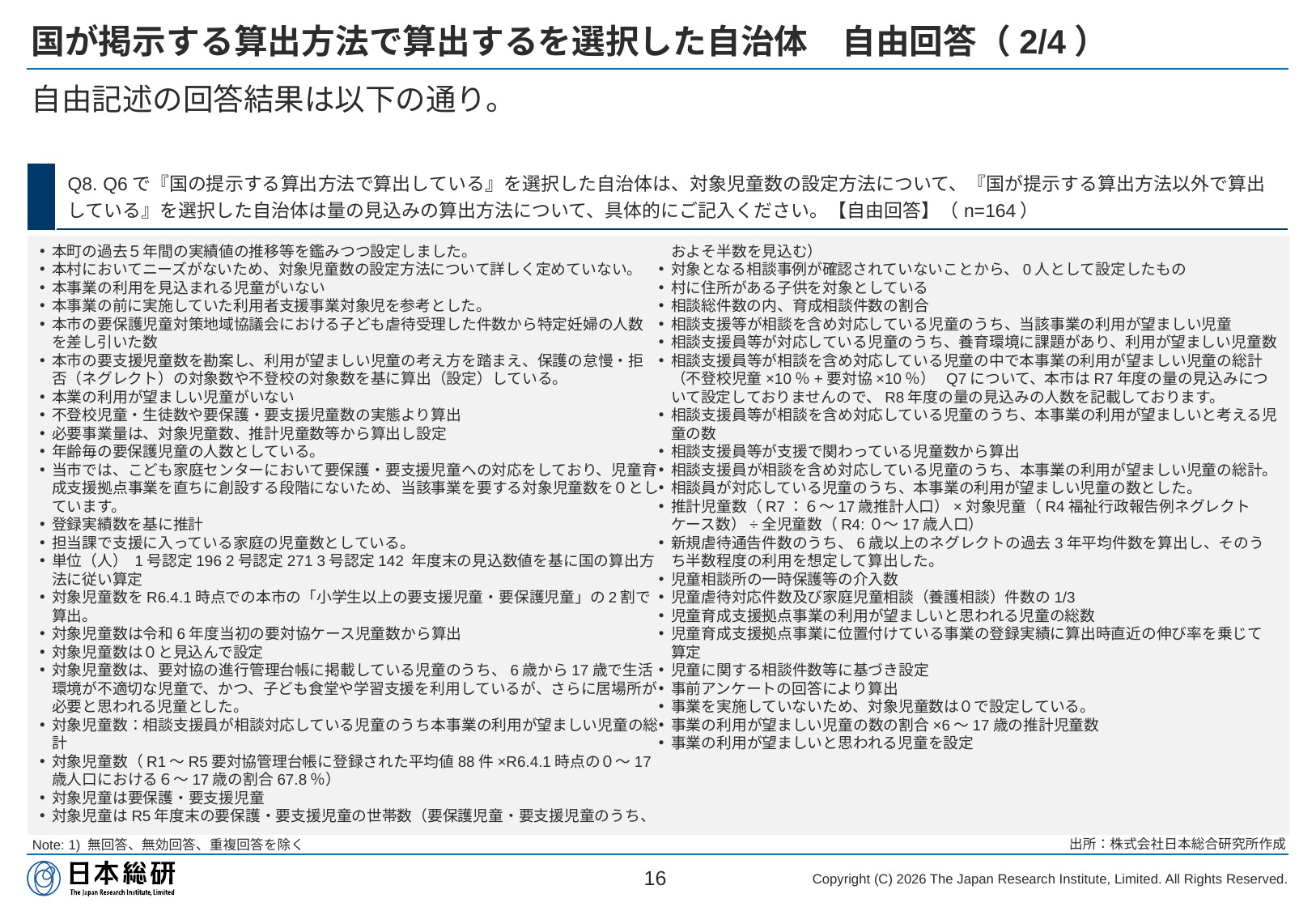

# 国が掲示する算出方法で算出するを選択した自治体　自由回答（2/4）
自由記述の回答結果は以下の通り。
|  | Q8. Q6で『国の提示する算出方法で算出している』を選択した自治体は、対象児童数の設定方法について、『国が提示する算出方法以外で算出している』を選択した自治体は量の見込みの算出方法について、具体的にご記入ください。【自由回答】（n=164） |
| --- | --- |
本町の過去５年間の実績値の推移等を鑑みつつ設定しました。
本村においてニーズがないため、対象児童数の設定方法について詳しく定めていない。
本事業の利用を見込まれる児童がいない
本事業の前に実施していた利用者支援事業対象児を参考とした。
本市の要保護児童対策地域協議会における子ども虐待受理した件数から特定妊婦の人数を差し引いた数
本市の要支援児童数を勘案し、利用が望ましい児童の考え方を踏まえ、保護の怠慢・拒否（ネグレクト）の対象数や不登校の対象数を基に算出（設定）している。
本業の利用が望ましい児童がいない
不登校児童・生徒数や要保護・要支援児童数の実態より算出
必要事業量は、対象児童数、推計児童数等から算出し設定
年齢毎の要保護児童の人数としている。
当市では、こども家庭センターにおいて要保護・要支援児童への対応をしており、児童育成支援拠点事業を直ちに創設する段階にないため、当該事業を要する対象児童数を０としています。
登録実績数を基に推計
担当課で支援に入っている家庭の児童数としている。
単位（人） 1号認定196 2号認定271 3号認定142 年度末の見込数値を基に国の算出方法に従い算定
対象児童数をR6.4.1時点での本市の「小学生以上の要支援児童・要保護児童」の2割で算出。
対象児童数は令和6年度当初の要対協ケース児童数から算出
対象児童数は０と見込んで設定
対象児童数は、要対協の進行管理台帳に掲載している児童のうち、6歳から17歳で生活環境が不適切な児童で、かつ、子ども食堂や学習支援を利用しているが、さらに居場所が必要と思われる児童とした。
対象児童数：相談支援員が相談対応している児童のうち本事業の利用が望ましい児童の総計
対象児童数（R1～R5要対協管理台帳に登録された平均値88件×R6.4.1時点の０～17歳人口における６～17歳の割合67.8％）
対象児童は要保護・要支援児童
対象児童はR5年度末の要保護・要支援児童の世帯数（要保護児童・要支援児童のうち、およそ半数を見込む）
対象となる相談事例が確認されていないことから、0人として設定したもの
村に住所がある子供を対象としている
相談総件数の内、育成相談件数の割合
相談支援等が相談を含め対応している児童のうち、当該事業の利用が望ましい児童
相談支援員等が対応している児童のうち、養育環境に課題があり、利用が望ましい児童数
相談支援員等が相談を含め対応している児童の中で本事業の利用が望ましい児童の総計（不登校児童×10％+要対協×10％）  Q7について、本市はR7年度の量の見込みについて設定しておりませんので、R8年度の量の見込みの人数を記載しております。
相談支援員等が相談を含め対応している児童のうち、本事業の利用が望ましいと考える児童の数
相談支援員等が支援で関わっている児童数から算出
相談支援員が相談を含め対応している児童のうち、本事業の利用が望ましい児童の総計。
相談員が対応している児童のうち、本事業の利用が望ましい児童の数とした。
推計児童数（R7：６～17歳推計人口）×対象児童（R4福祉行政報告例ネグレクトケース数）÷全児童数（R4:０～17歳人口）
新規虐待通告件数のうち、6歳以上のネグレクトの過去3年平均件数を算出し、そのうち半数程度の利用を想定して算出した。
児童相談所の一時保護等の介入数
児童虐待対応件数及び家庭児童相談（養護相談）件数の1/3
児童育成支援拠点事業の利用が望ましいと思われる児童の総数
児童育成支援拠点事業に位置付けている事業の登録実績に算出時直近の伸び率を乗じて算定
児童に関する相談件数等に基づき設定
事前アンケートの回答により算出
事業を実施していないため、対象児童数は０で設定している。
事業の利用が望ましい児童の数の割合×6～17歳の推計児童数
事業の利用が望ましいと思われる児童を設定
出所：株式会社日本総合研究所作成
Note: 1) 無回答、無効回答、重複回答を除く